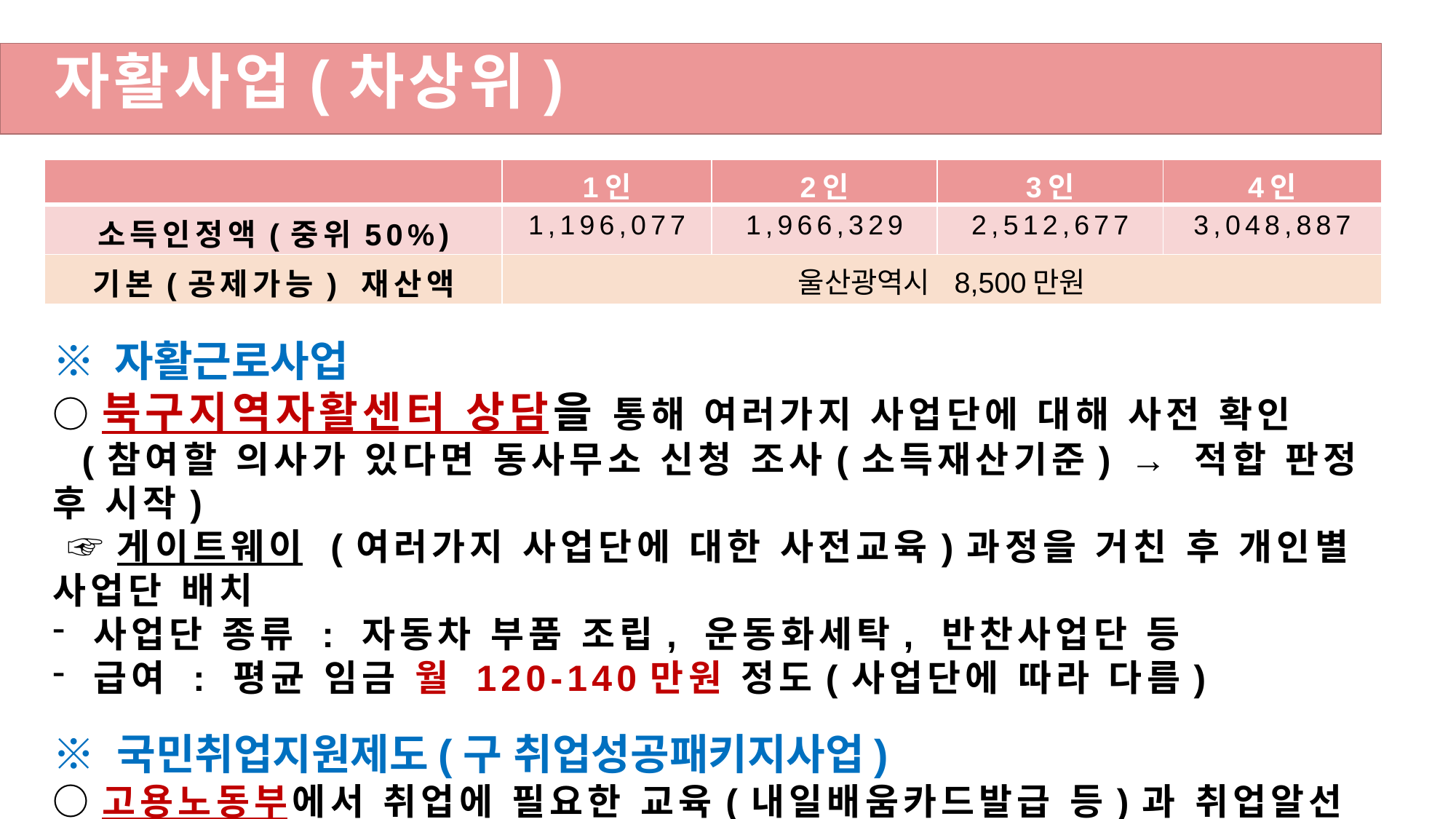

자활사업(차상위)

|  | 1인 | 2인 | 3인 | 4인 |
| --- | --- | --- | --- | --- |
| 소득인정액(중위50%) | 1,196,077 | 1,966,329 | 2,512,677 | 3,048,887 |
| 기본(공제가능) 재산액 | 울산광역시 8,500만원 |  |  |  |
※ 자활근로사업
○북구지역자활센터 상담을 통해 여러가지 사업단에 대해 사전 확인
  (참여할 의사가 있다면 동사무소 신청 조사(소득재산기준) → 적합 판정 후 시작)
 ☞게이트웨이 (여러가지 사업단에 대한 사전교육)과정을 거친 후 개인별 사업단 배치
사업단 종류 : 자동차 부품 조립, 운동화세탁, 반찬사업단 등
급여 : 평균 임금 월 120-140만원 정도(사업단에 따라 다름)

※ 국민취업지원제도(구 취업성공패키지사업)
○고용노동부에서 취업에 필요한 교육(내일배움카드발급 등)과 취업알선